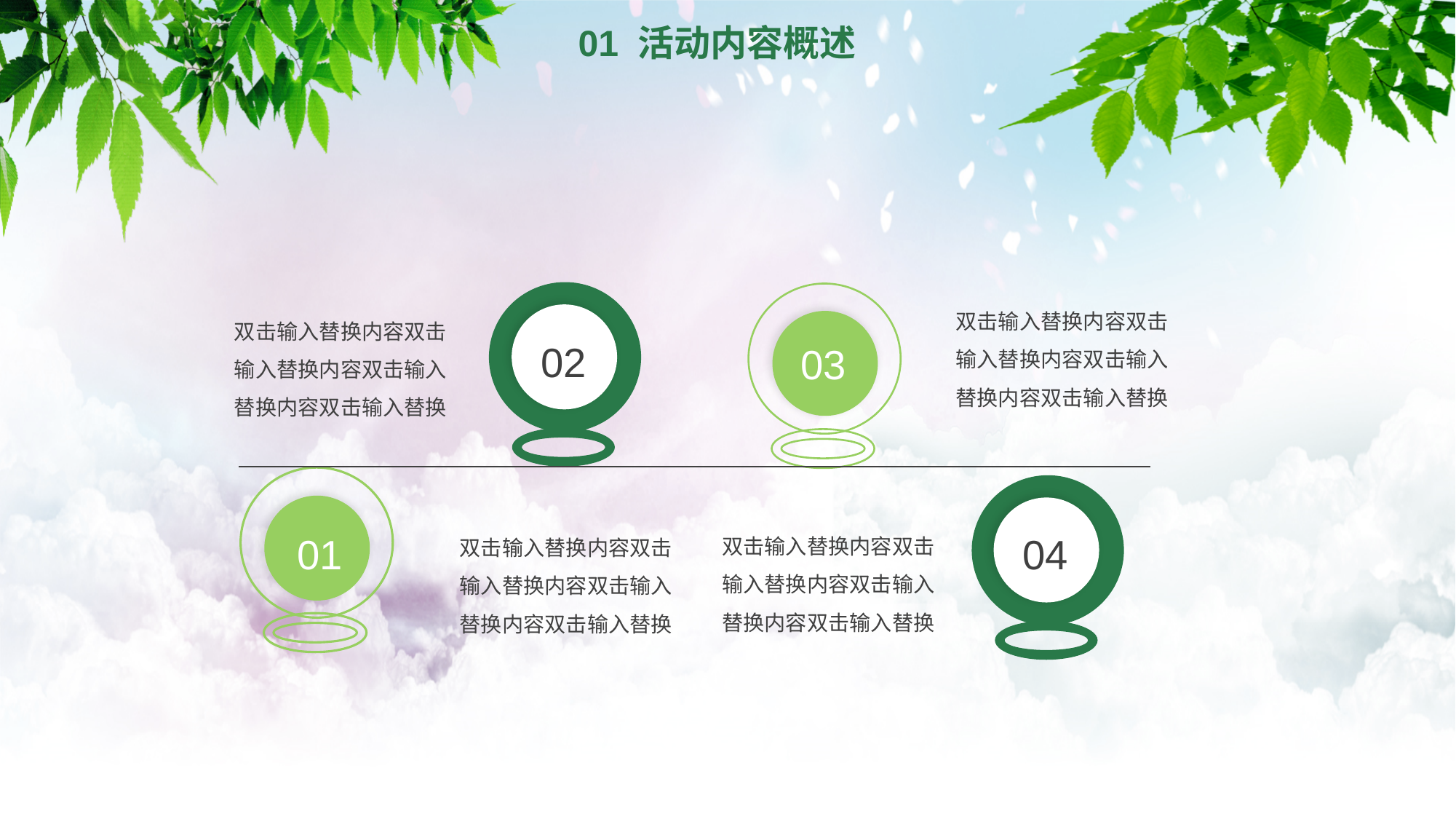

01 活动内容概述

双击输入替换内容双击输入替换内容双击输入替换内容双击输入替换
双击输入替换内容双击输入替换内容双击输入替换内容双击输入替换

02
03

双击输入替换内容双击输入替换内容双击输入替换内容双击输入替换
双击输入替换内容双击输入替换内容双击输入替换内容双击输入替换
04
01